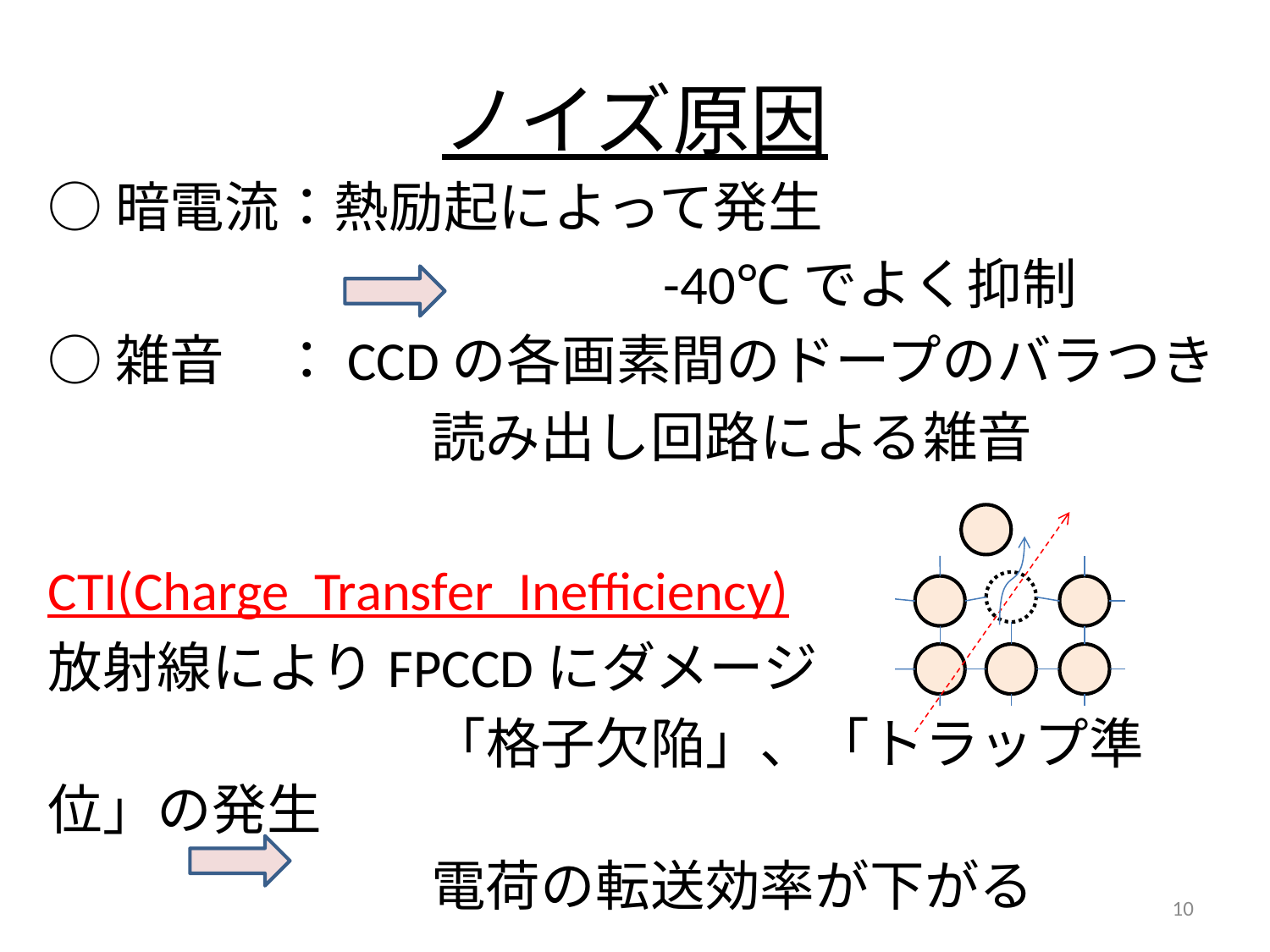

# ノイズ原因
○暗電流：熱励起によって発生
　　　　　　　　　　　-40℃でよく抑制
○雑音　：CCDの各画素間のドープのバラつき
　　　　　　　読み出し回路による雑音

CTI(Charge  Transfer  Inefficiency)
放射線によりFPCCDにダメージ
　　　　　　　「格子欠陥」、「トラップ準位」の発生
　　　　　　　電荷の転送効率が下がる

10